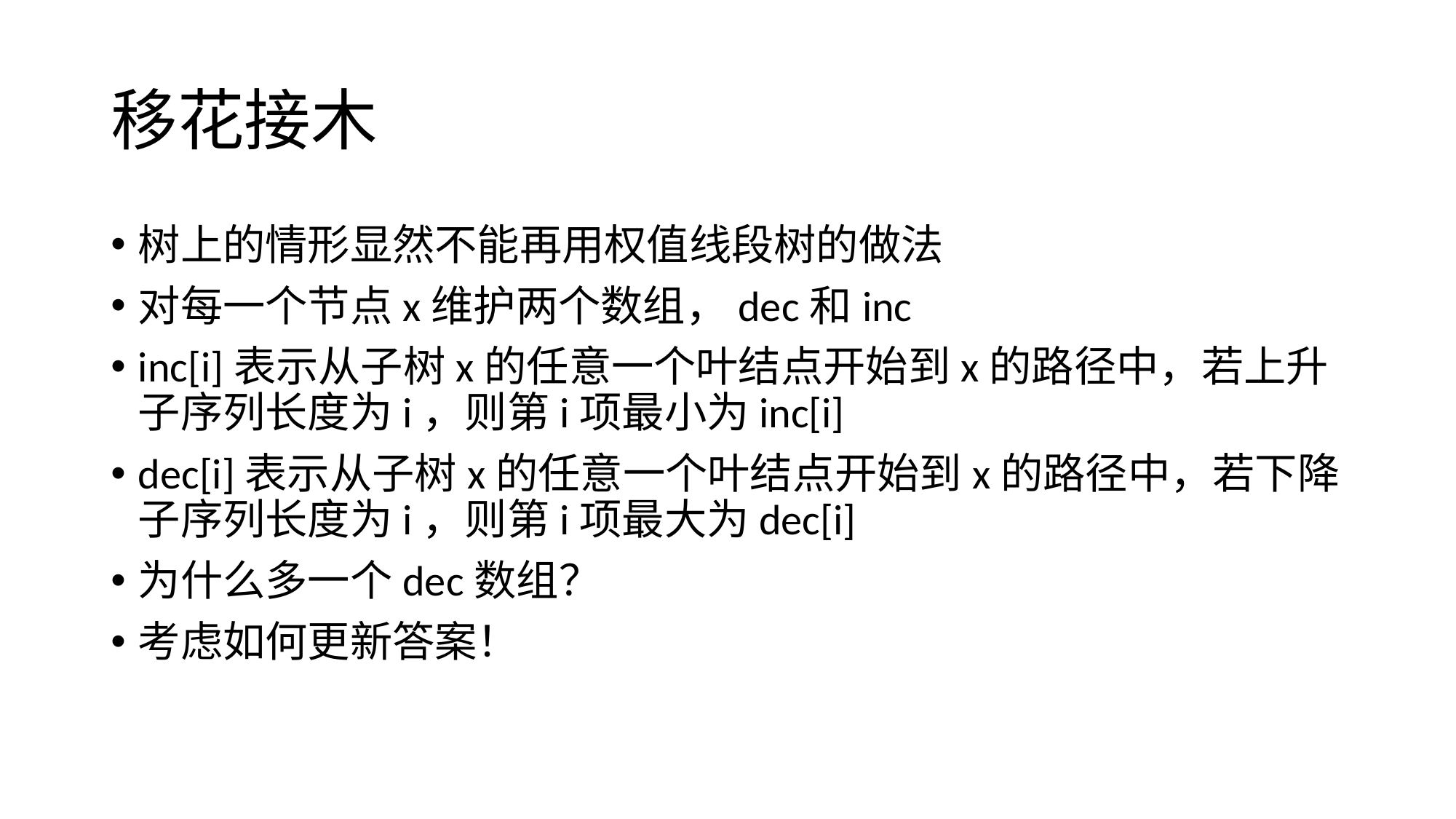

# 移花接木
树上的情形显然不能再用权值线段树的做法
对每一个节点x维护两个数组，dec和inc
inc[i]表示从子树x的任意一个叶结点开始到x的路径中，若上升子序列长度为i，则第i项最小为inc[i]
dec[i]表示从子树x的任意一个叶结点开始到x的路径中，若下降子序列长度为i，则第i项最大为dec[i]
为什么多一个dec数组？
考虑如何更新答案！